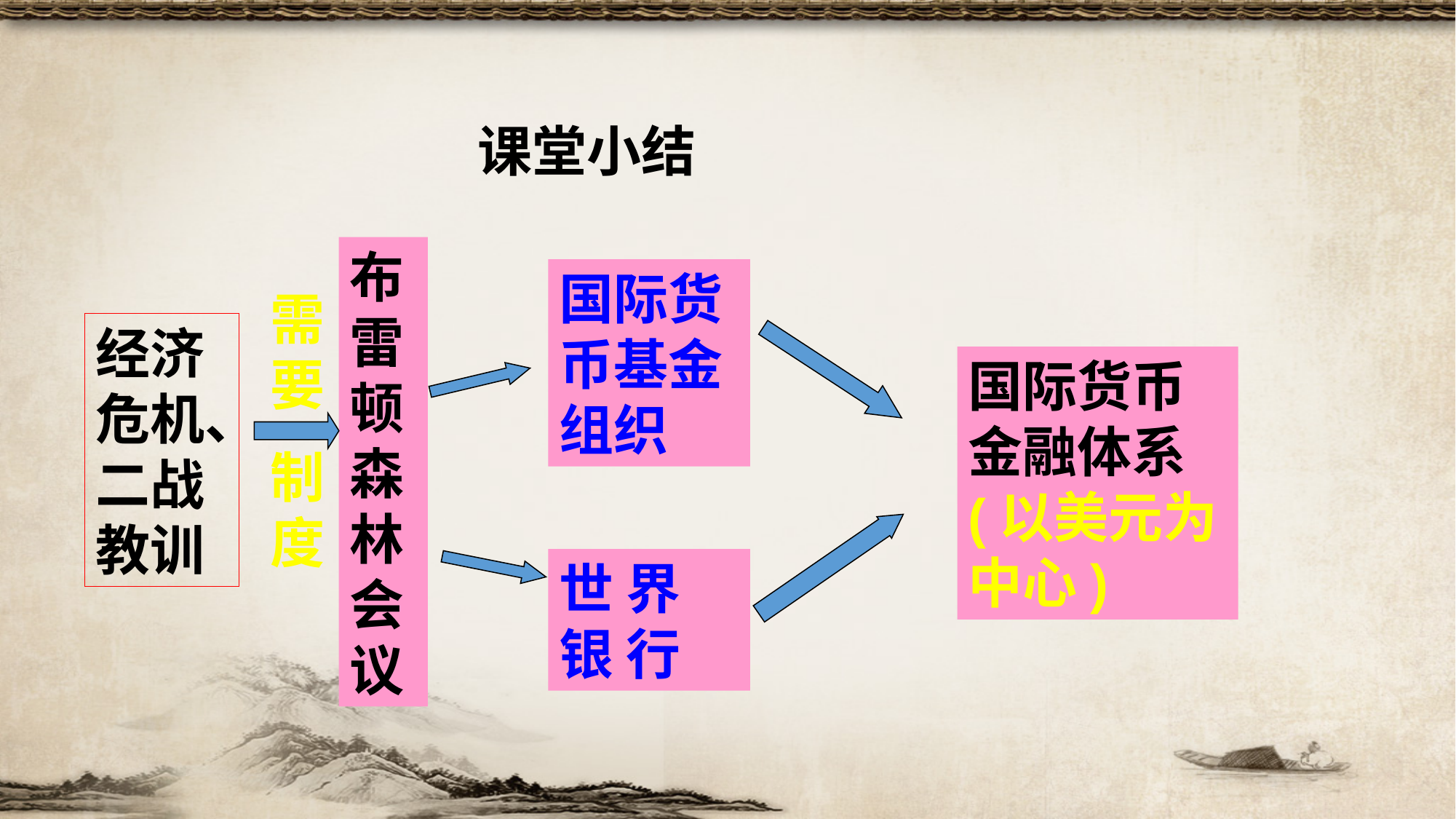

课堂小结
布雷顿森林会议
国际货币基金组织
需要
制度
经济危机、二战教训
国际货币金融体系(以美元为中心)

世 界 银 行